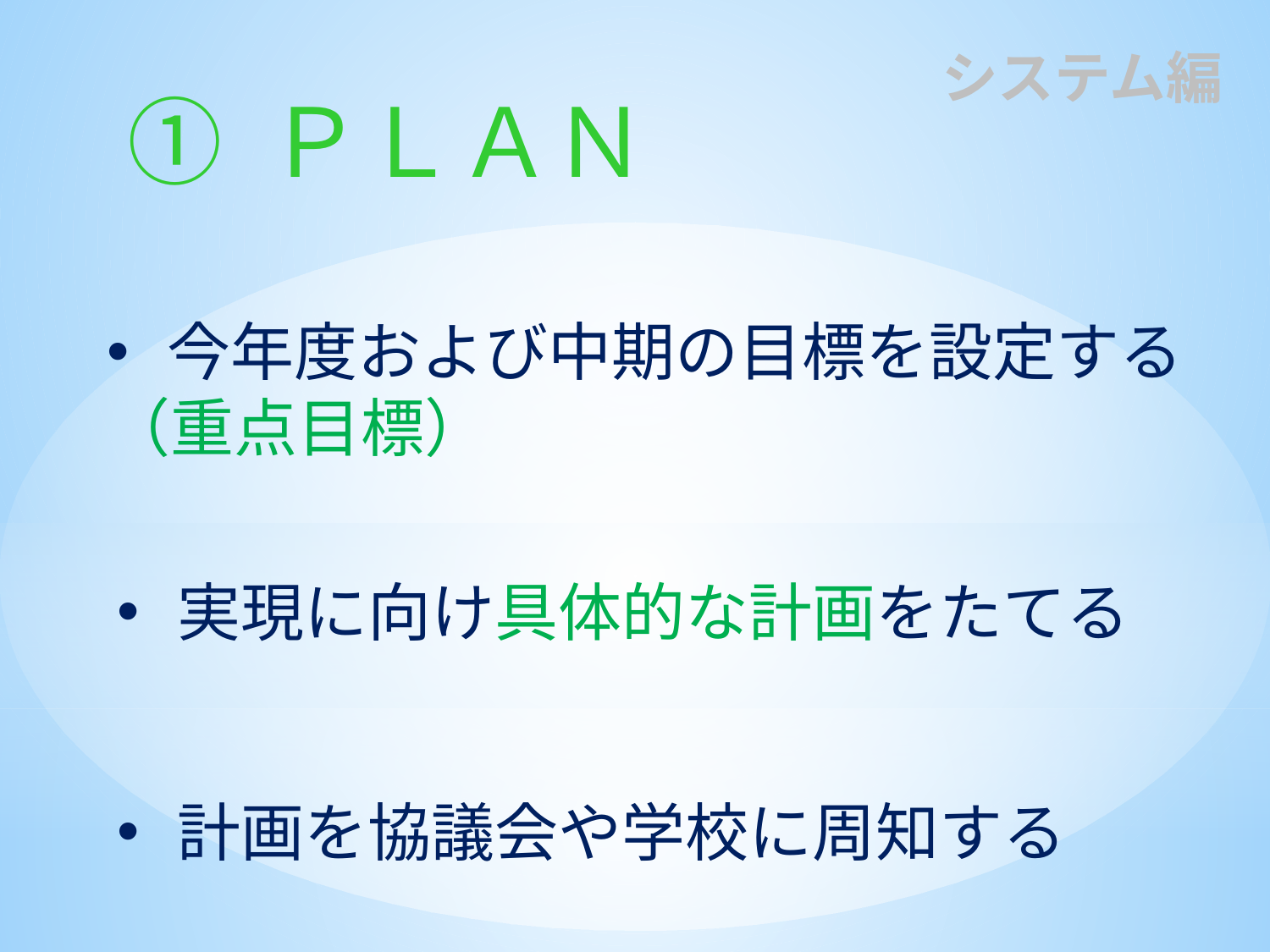

システム編
① ＰＬＡＮ
 今年度および中期の目標を設定する
（重点目標）
 実現に向け具体的な計画をたてる
 計画を協議会や学校に周知する